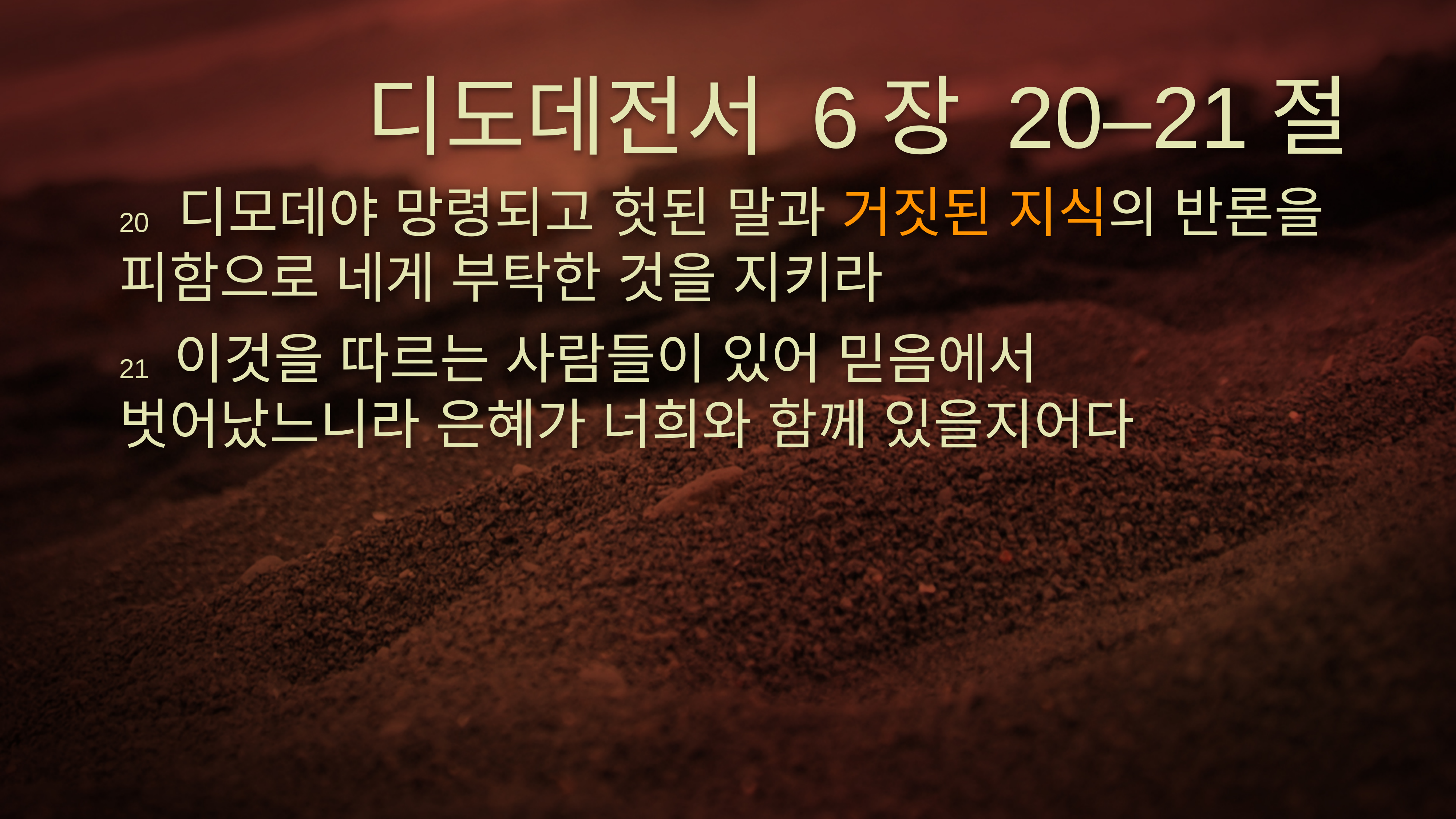

# 디도데전서 6장 20–21절
20 디모데야 망령되고 헛된 말과 거짓된 지식의 반론을 피함으로 네게 부탁한 것을 지키라
21 	이것을 따르는 사람들이 있어 믿음에서 벗어났느니라 은혜가 너희와 함께 있을지어다